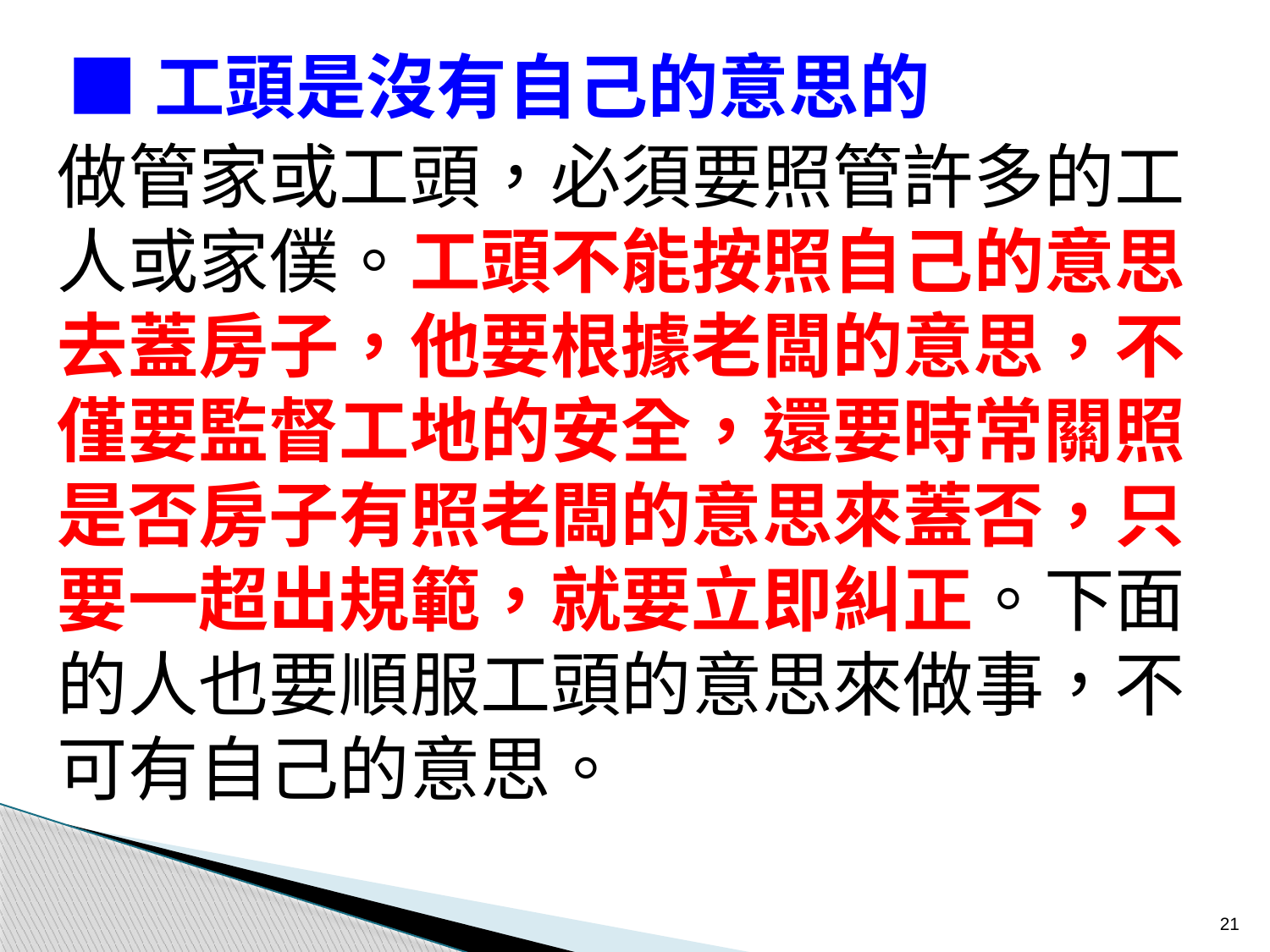

■工頭是沒有自己的意思的
做管家或工頭，必須要照管許多的工人或家僕。工頭不能按照自己的意思去蓋房子，他要根據老闆的意思，不僅要監督工地的安全，還要時常關照是否房子有照老闆的意思來蓋否，只要一超出規範，就要立即糾正。下面的人也要順服工頭的意思來做事，不可有自己的意思。
21